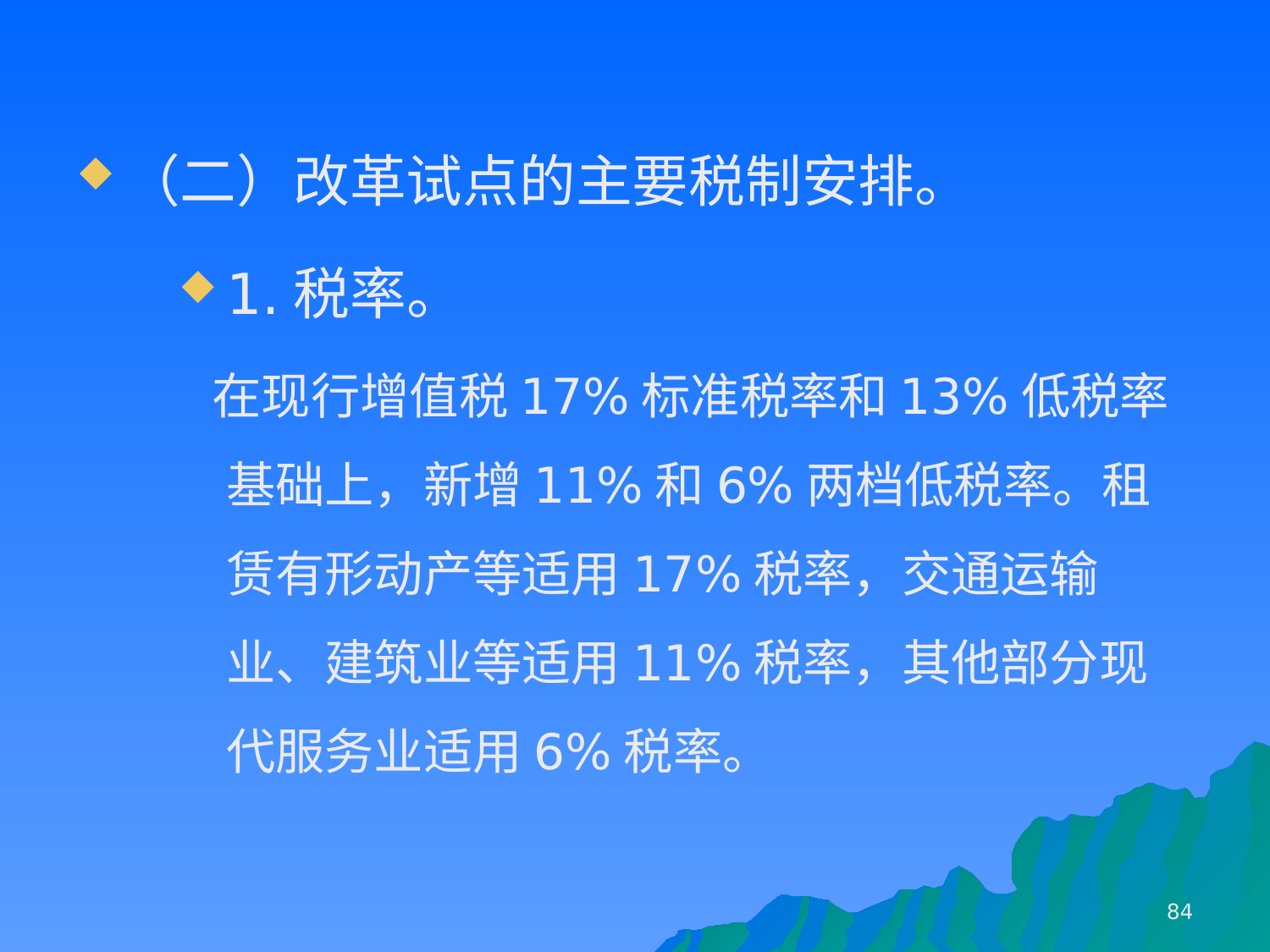

（二）改革试点的主要税制安排。
1.税率。
  在现行增值税17%标准税率和13%低税率基础上，新增11%和6%两档低税率。租赁有形动产等适用17%税率，交通运输业、建筑业等适用11%税率，其他部分现代服务业适用6%税率。

84